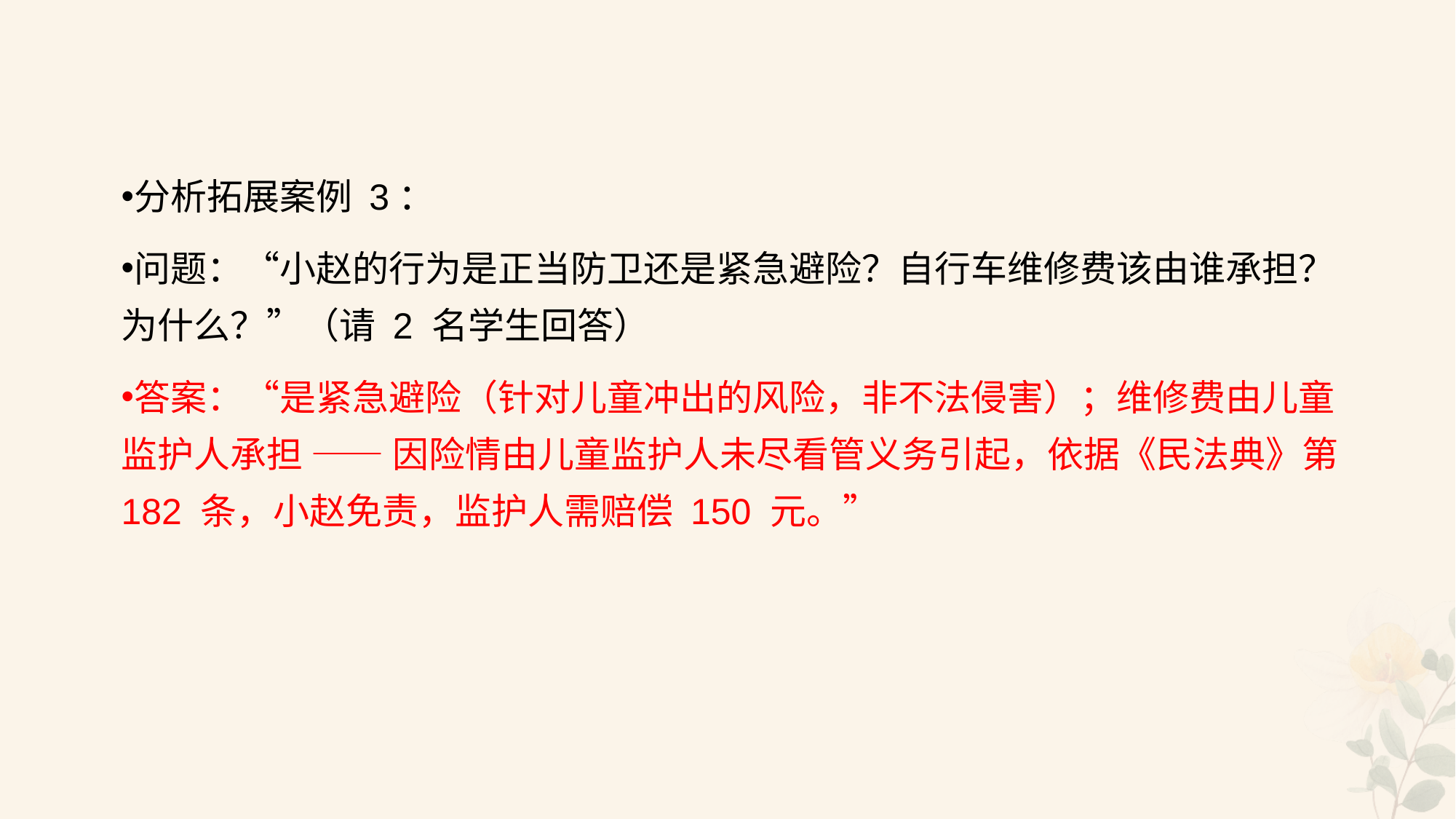

#
分析拓展案例 3：
问题：“小赵的行为是正当防卫还是紧急避险？自行车维修费该由谁承担？为什么？”（请 2 名学生回答）
答案：“是紧急避险（针对儿童冲出的风险，非不法侵害）；维修费由儿童监护人承担 —— 因险情由儿童监护人未尽看管义务引起，依据《民法典》第 182 条，小赵免责，监护人需赔偿 150 元。”